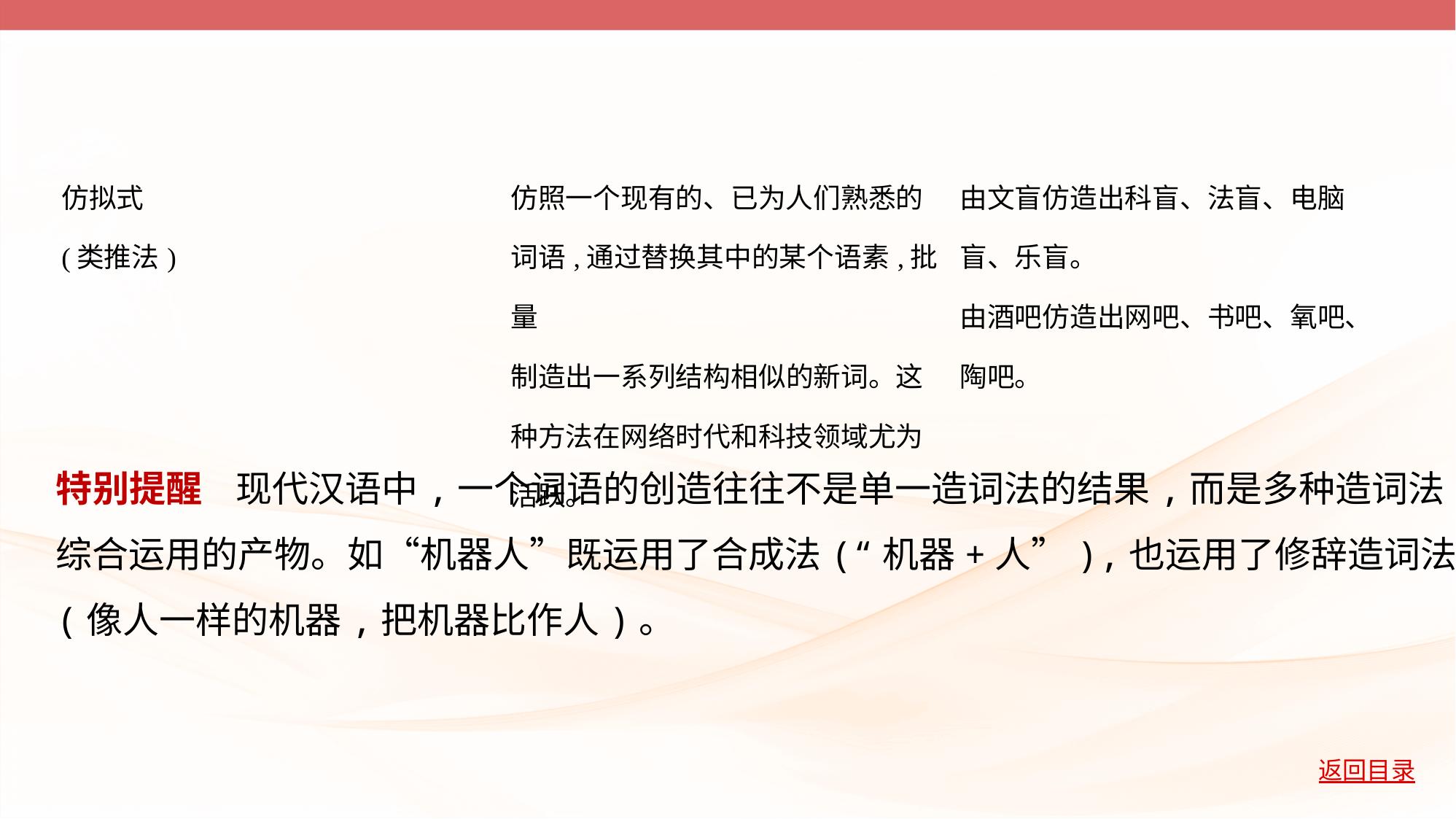

| 仿拟式 (类推法) | 仿照一个现有的、已为人们熟悉的 词语,通过替换其中的某个语素,批量 制造出一系列结构相似的新词。这 种方法在网络时代和科技领域尤为 活跃。 | 由文盲仿造出科盲、法盲、电脑 盲、乐盲。 由酒吧仿造出网吧、书吧、氧吧、 陶吧。 |
| --- | --- | --- |
特别提醒    现代汉语中,一个词语的创造往往不是单一造词法的结果,而是多种造词法
综合运用的产物。如“机器人”既运用了合成法(“机器+人”),也运用了修辞造词法
(像人一样的机器,把机器比作人)。